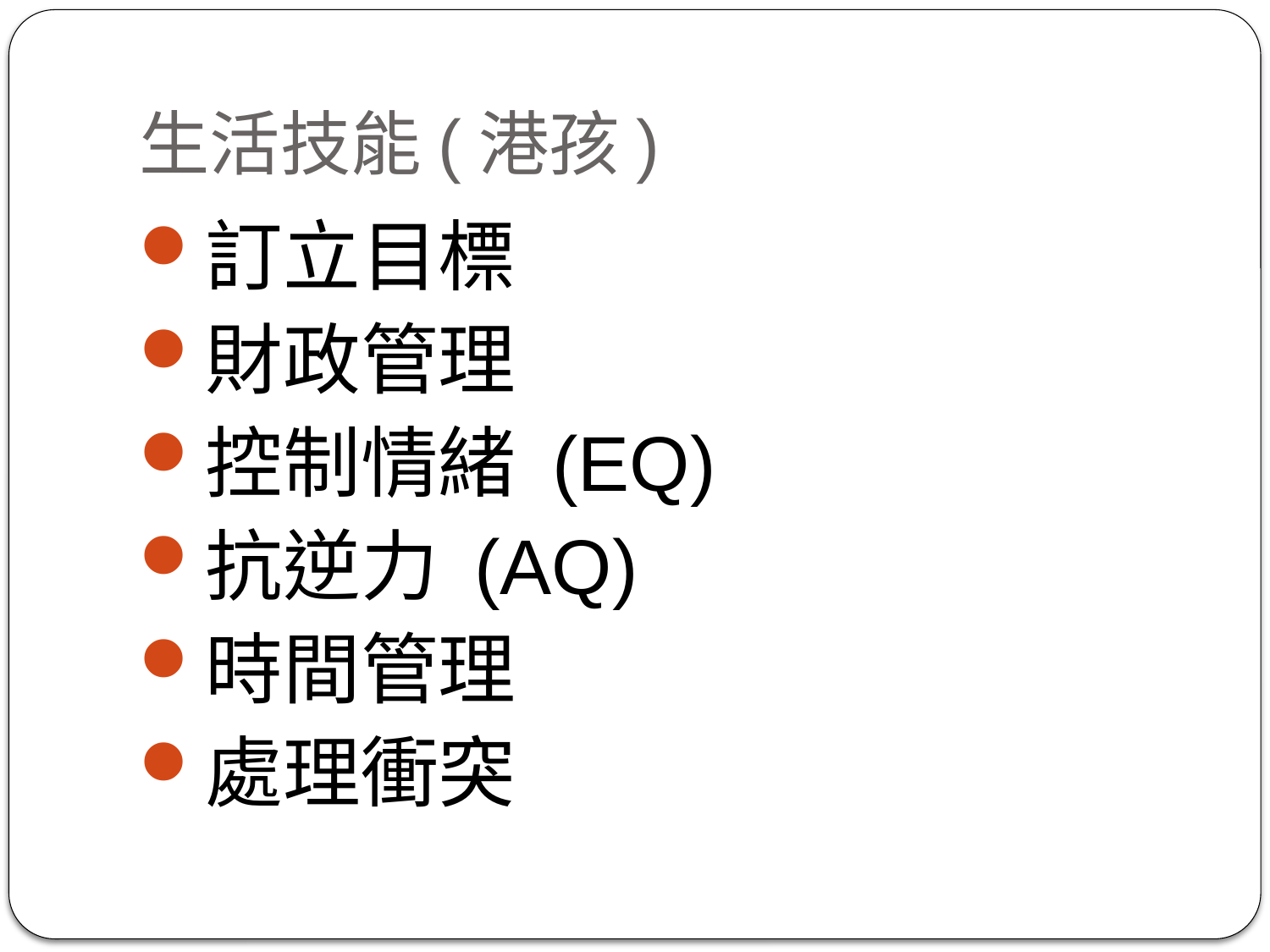

# 生活技能(港孩)
訂立目標
財政管理
控制情緒 (EQ)
抗逆力 (AQ)
時間管理
處理衝突